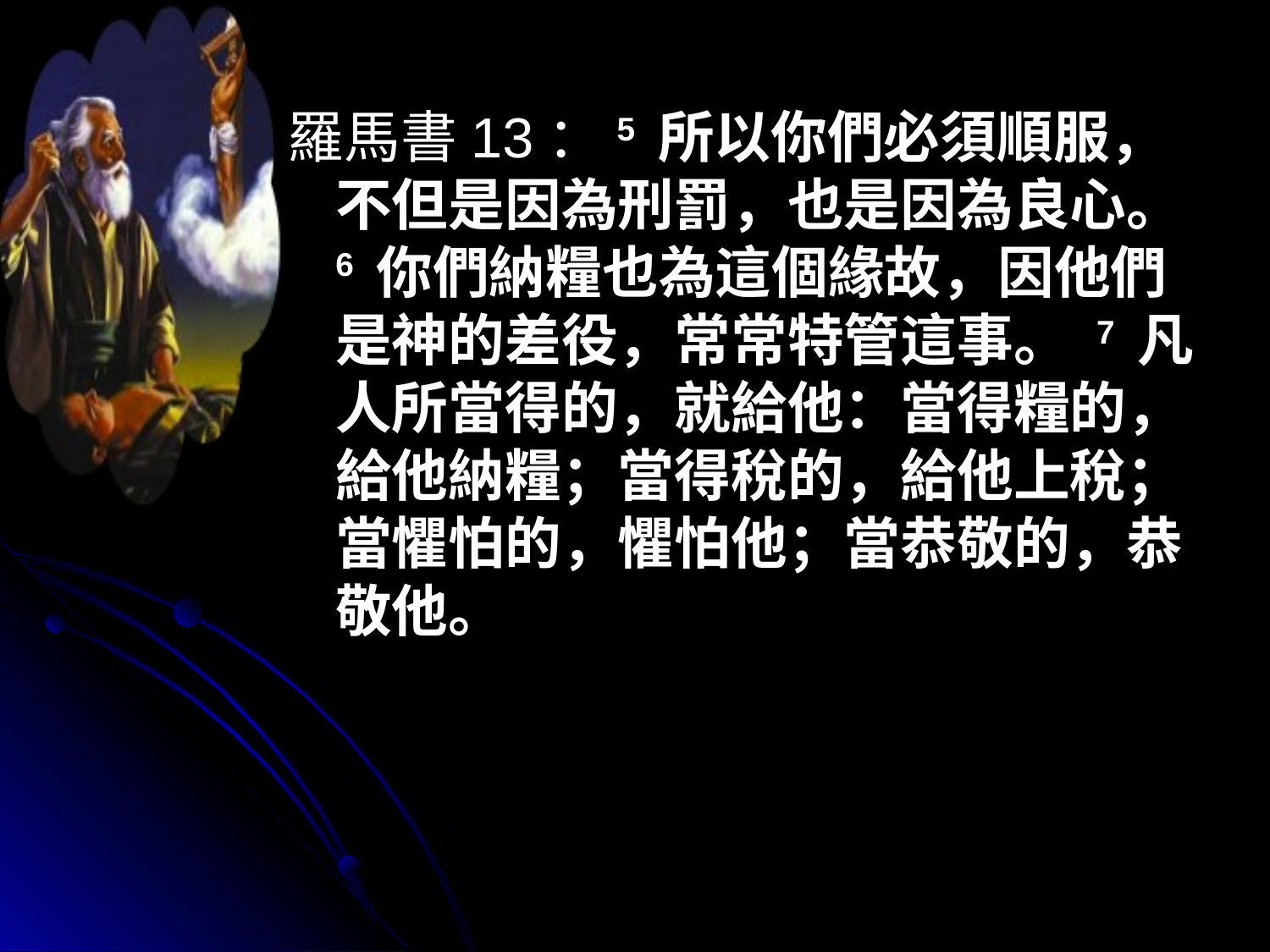

羅馬書13：5 所以你們必須順服，不但是因為刑罰，也是因為良心。 6 你們納糧也為這個緣故，因他們是神的差役，常常特管這事。 7 凡人所當得的，就給他：當得糧的，給他納糧；當得稅的，給他上稅；當懼怕的，懼怕他；當恭敬的，恭敬他。